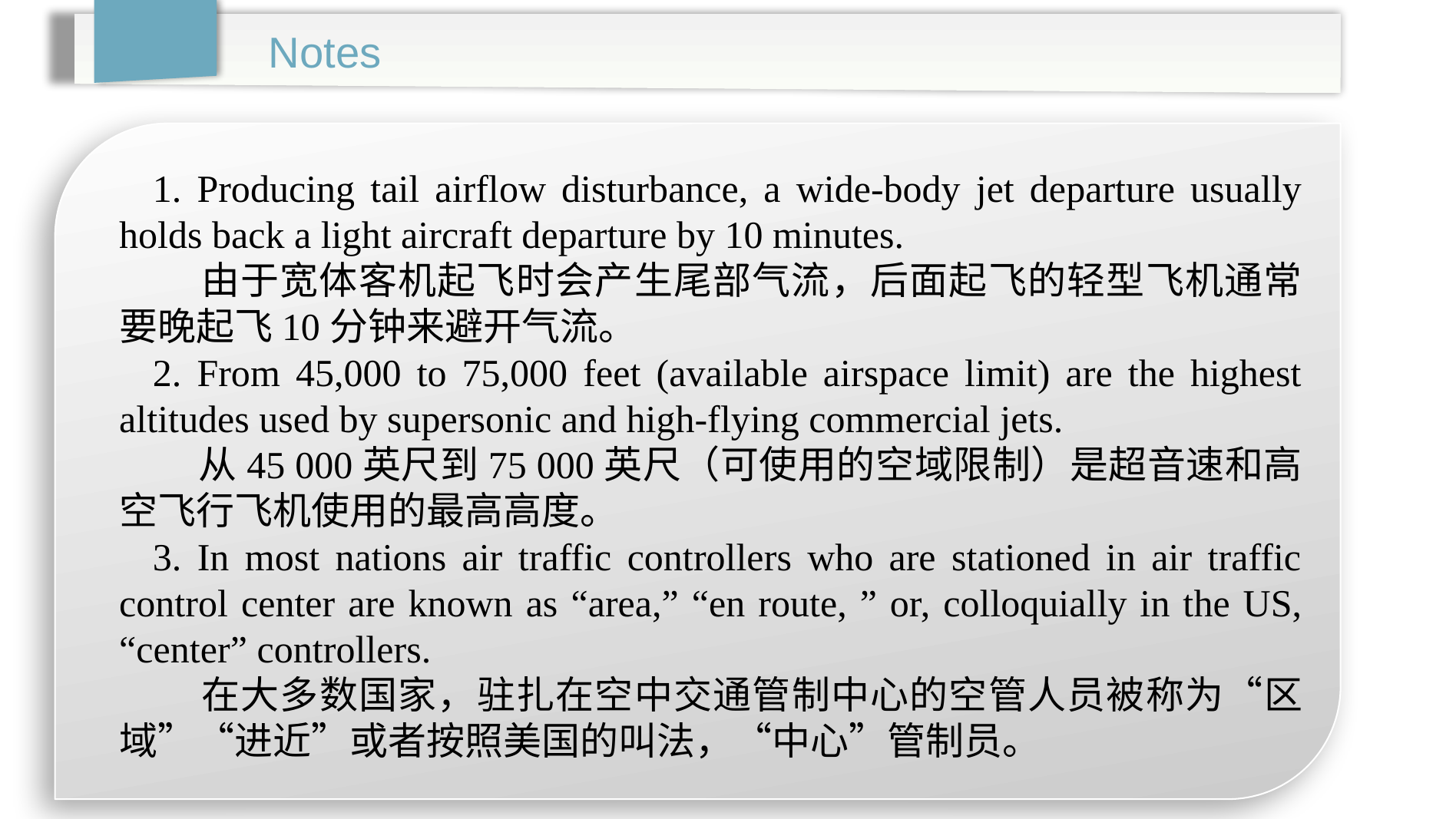

Notes

1. Producing tail airflow disturbance, a wide-body jet departure usually holds back a light aircraft departure by 10 minutes.
    由于宽体客机起飞时会产生尾部气流，后面起飞的轻型飞机通常要晚起飞10分钟来避开气流。
2. From 45,000 to 75,000 feet (available airspace limit) are the highest altitudes used by supersonic and high-flying commercial jets.
    从45 000英尺到75 000英尺（可使用的空域限制）是超音速和高空飞行飞机使用的最高高度。
3. In most nations air traffic controllers who are stationed in air traffic control center are known as “area,” “en route, ” or, colloquially in the US, “center” controllers.
    在大多数国家，驻扎在空中交通管制中心的空管人员被称为“区域”“进近”或者按照美国的叫法，“中心”管制员。